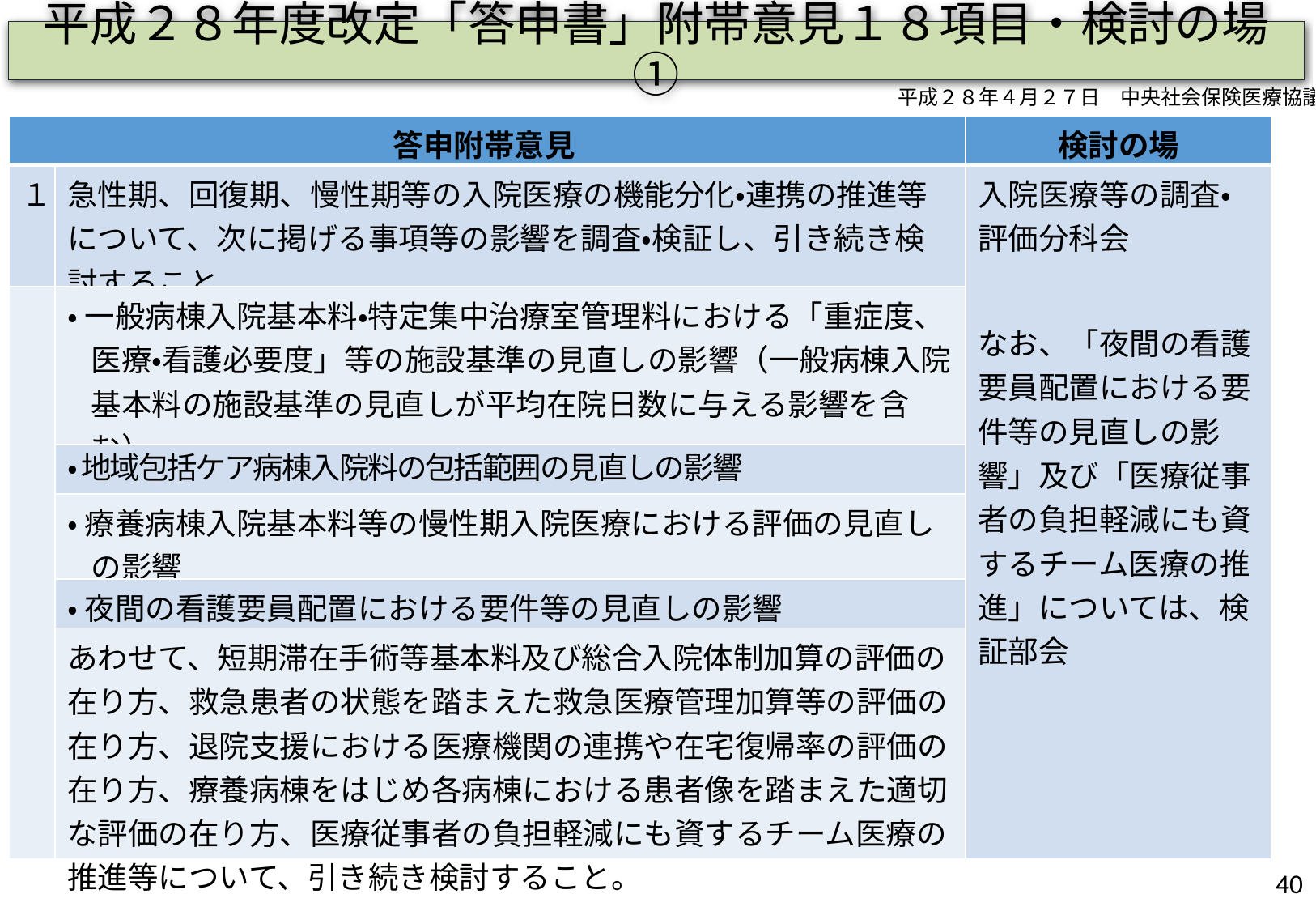

# 平成２８年度改定「答申書」附帯意見１８項目・検討の場①
平成２８年４月２７日　中央社会保険医療協議会
| 答申附帯意見 |  | 検討の場 |
| --- | --- | --- |
| １ | 急性期、回復期、慢性期等の入院医療の機能分化・連携の推進等について、次に掲げる事項等の影響を調査・検証し、引き続き検討すること。 | 入院医療等の調査・評価分科会 なお、「夜間の看護要員配置における要件等の見直しの影響」及び「医療従事者の負担軽減にも資するチーム医療の推進」については、検証部会 |
|  | ・ 一般病棟入院基本料・特定集中治療室管理料における「重症度、医療・看護必要度」等の施設基準の見直しの影響（一般病棟入院基本料の施設基準の見直しが平均在院日数に与える影響を含む） |  |
|  | ・ 地域包括ケア病棟入院料の包括範囲の見直しの影響 |  |
|  | ・ 療養病棟入院基本料等の慢性期入院医療における評価の見直しの影響 |  |
|  | ・ 夜間の看護要員配置における要件等の見直しの影響 |  |
|  | あわせて、短期滞在手術等基本料及び総合入院体制加算の評価の在り方、救急患者の状態を踏まえた救急医療管理加算等の評価の在り方、退院支援における医療機関の連携や在宅復帰率の評価の在り方、療養病棟をはじめ各病棟における患者像を踏まえた適切な評価の在り方、医療従事者の負担軽減にも資するチーム医療の推進等について、引き続き検討すること。 |  |
40